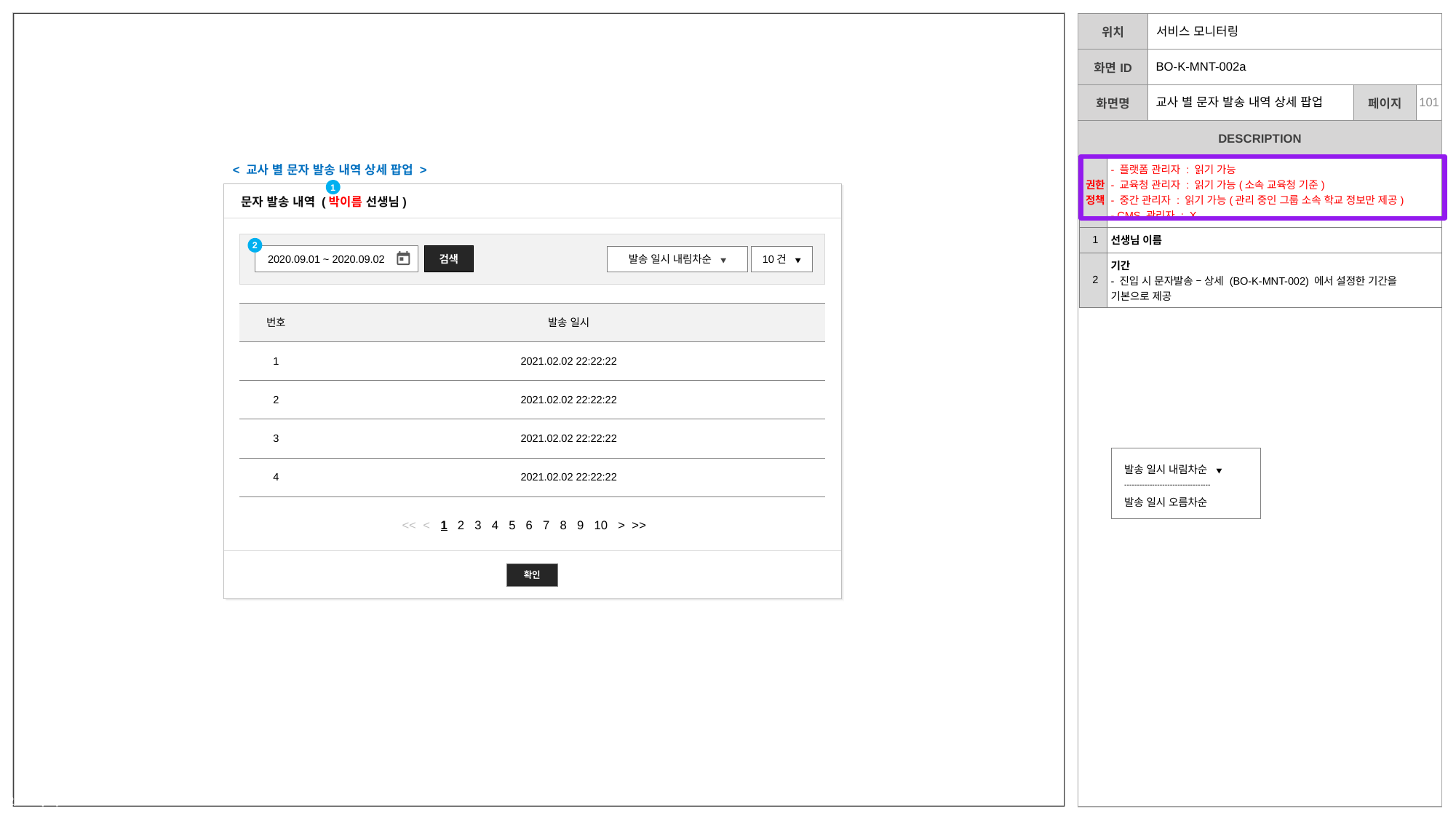

서비스 모니터링
BO-K-MNT-002a
# 교사 별 문자 발송 내역 상세 팝업

| 권한 정책 | - 플랫폼 관리자 : 읽기 가능 - 교육청 관리자 : 읽기 가능(소속 교육청 기준) - 중간 관리자 : 읽기 가능(관리 중인 그룹 소속 학교 정보만 제공) - CMS 관리자 : X |
| --- | --- |
| 1 | 선생님 이름 |
| 2 | 기간 - 진입 시 문자발송 – 상세 (BO-K-MNT-002) 에서 설정한 기간을 기본으로 제공 |
< 교사 별 문자 발송 내역 상세 팝업 >
1

문자 발송 내역 (박이름 선생님)

2
2020.09.01 ~ 2020.09.02

검색
발송 일시 내림차순   ▼
10건   ▼
| 번호 | 발송 일시 |
| --- | --- |
| 1 | 2021.02.02 22:22:22 |
| 2 | 2021.02.02 22:22:22 |
| 3 | 2021.02.02 22:22:22 |
| 4 | 2021.02.02 22:22:22 |
발송 일시 내림차순   ▼
----------------------------------
발송 일시 오름차순
<<  <   1   2   3   4   5   6   7   8   9   10   >  >>
확인
2/14 추가